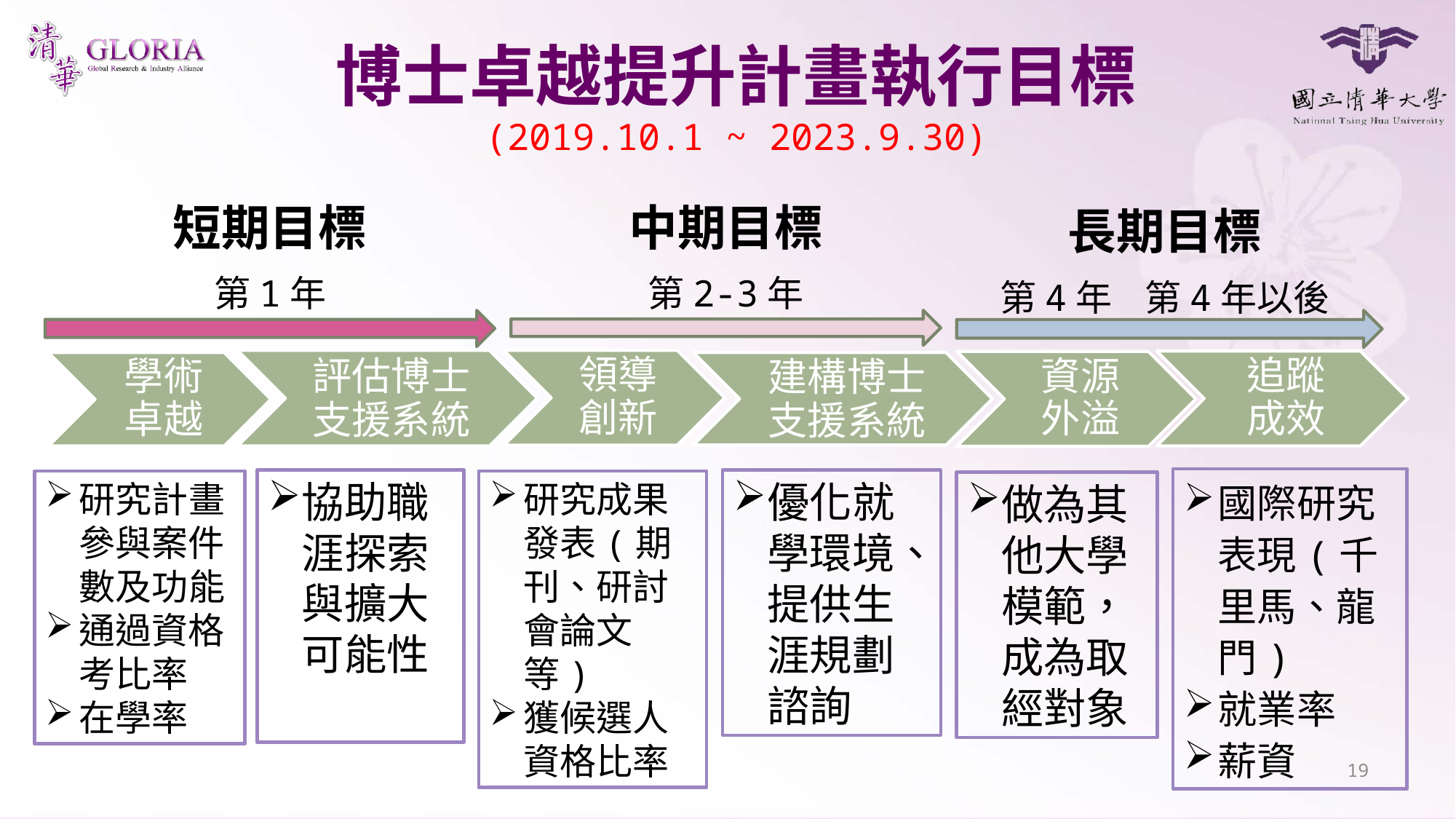

博士卓越提升計畫執行目標
(2019.10.1 ~ 2023.9.30)
短期目標
第1年
中期目標
第2-3年
長期目標
第4年    第4年以後

評估博士
支援系統
領導
創新
追蹤
成效
資源
外溢
學術
卓越
建構博士
支援系統
國際研究表現(千里馬、龍門)
就業率
薪資
協助職涯探索與擴大可能性

優化就學環境、提供生涯規劃諮詢
研究計畫參與案件數及功能
通過資格考比率
在學率
研究成果發表(期刊、研討會論文等)
獲候選人資格比率
做為其他大學模範，成為取經對象
19